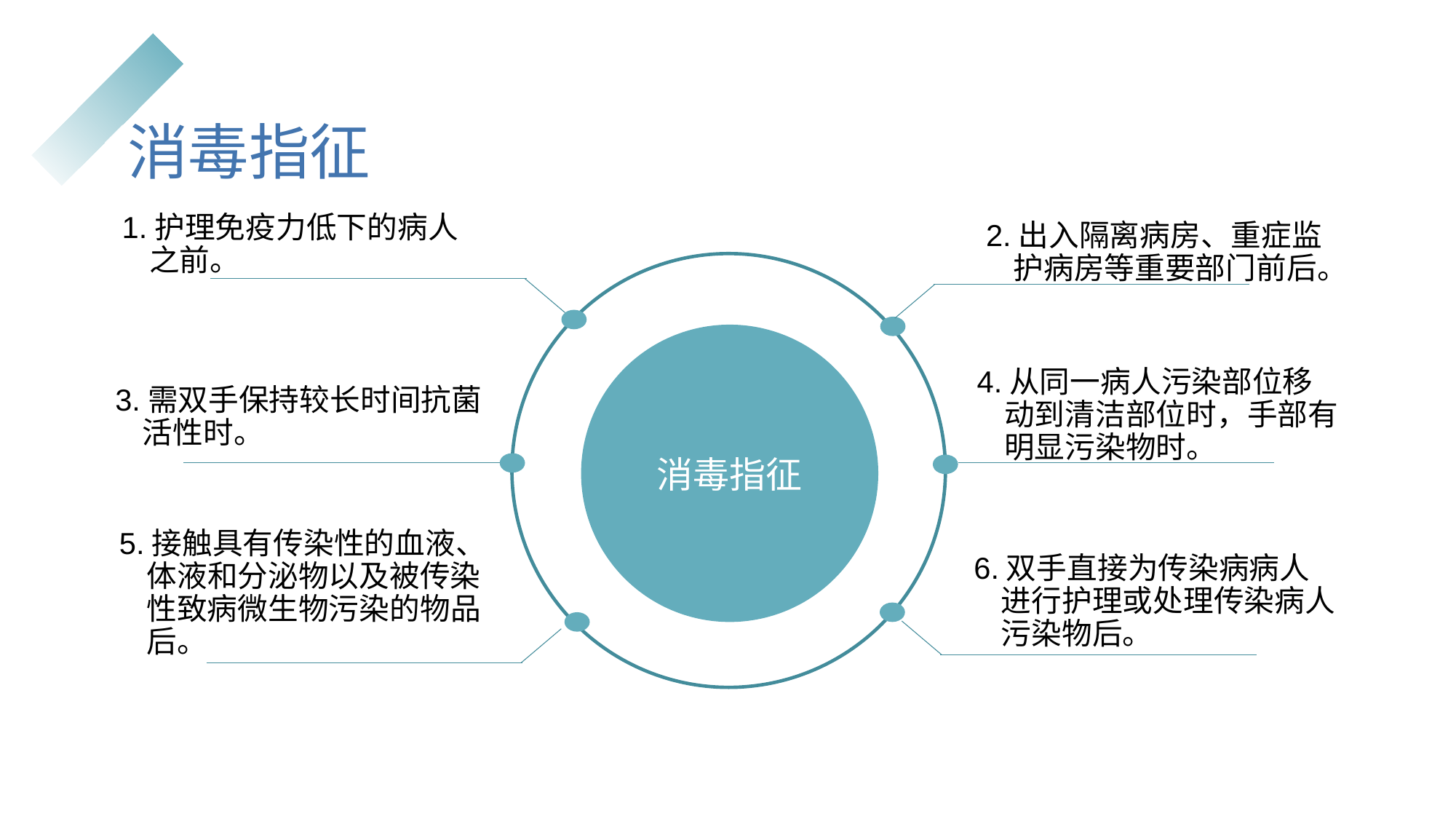

# 消毒指征

1.护理免疫力低下的病人之前。
2.出入隔离病房、重症监护病房等重要部门前后。

消毒指征
4.从同一病人污染部位移动到清洁部位时，手部有明显污染物时。
3.需双手保持较长时间抗菌活性时。

5.接触具有传染性的血液、体液和分泌物以及被传染性致病微生物污染的物品后。
6.双手直接为传染病病人进行护理或处理传染病人污染物后。